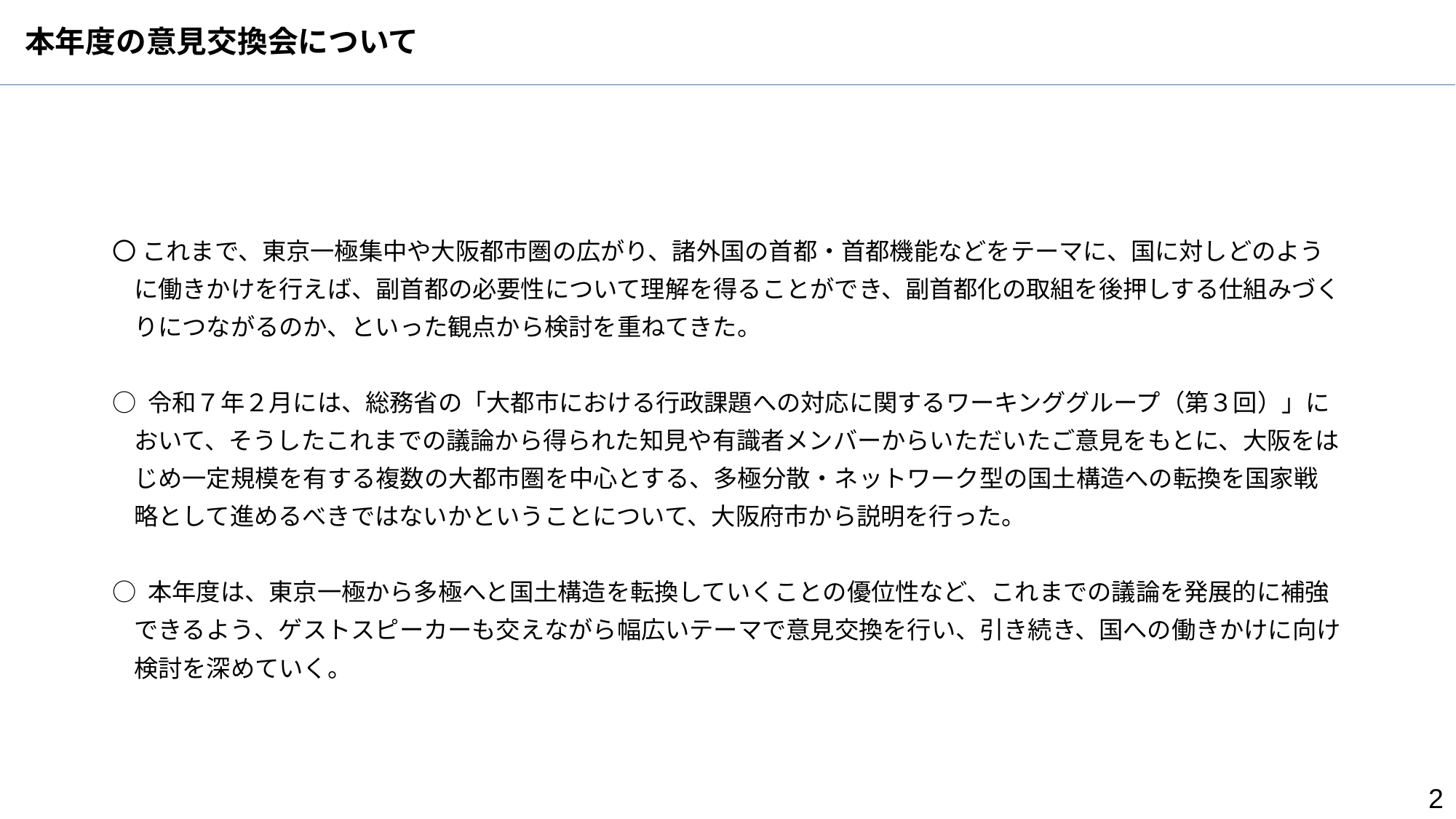

本年度の意見交換会について
〇 これまで、東京一極集中や大阪都市圏の広がり、諸外国の首都・首都機能などをテーマに、国に対しどのように働きかけを行えば、副首都の必要性について理解を得ることができ、副首都化の取組を後押しする仕組みづくりにつながるのか、といった観点から検討を重ねてきた。
○ 令和７年２月には、総務省の「大都市における行政課題への対応に関するワーキンググループ（第３回）」において、そうしたこれまでの議論から得られた知見や有識者メンバーからいただいたご意見をもとに、大阪をはじめ一定規模を有する複数の大都市圏を中心とする、多極分散・ネットワーク型の国土構造への転換を国家戦略として進めるべきではないかということについて、大阪府市から説明を行った。

○ 本年度は、東京一極から多極へと国土構造を転換していくことの優位性など、これまでの議論を発展的に補強できるよう、ゲストスピーカーも交えながら幅広いテーマで意見交換を行い、引き続き、国への働きかけに向け検討を深めていく。
2